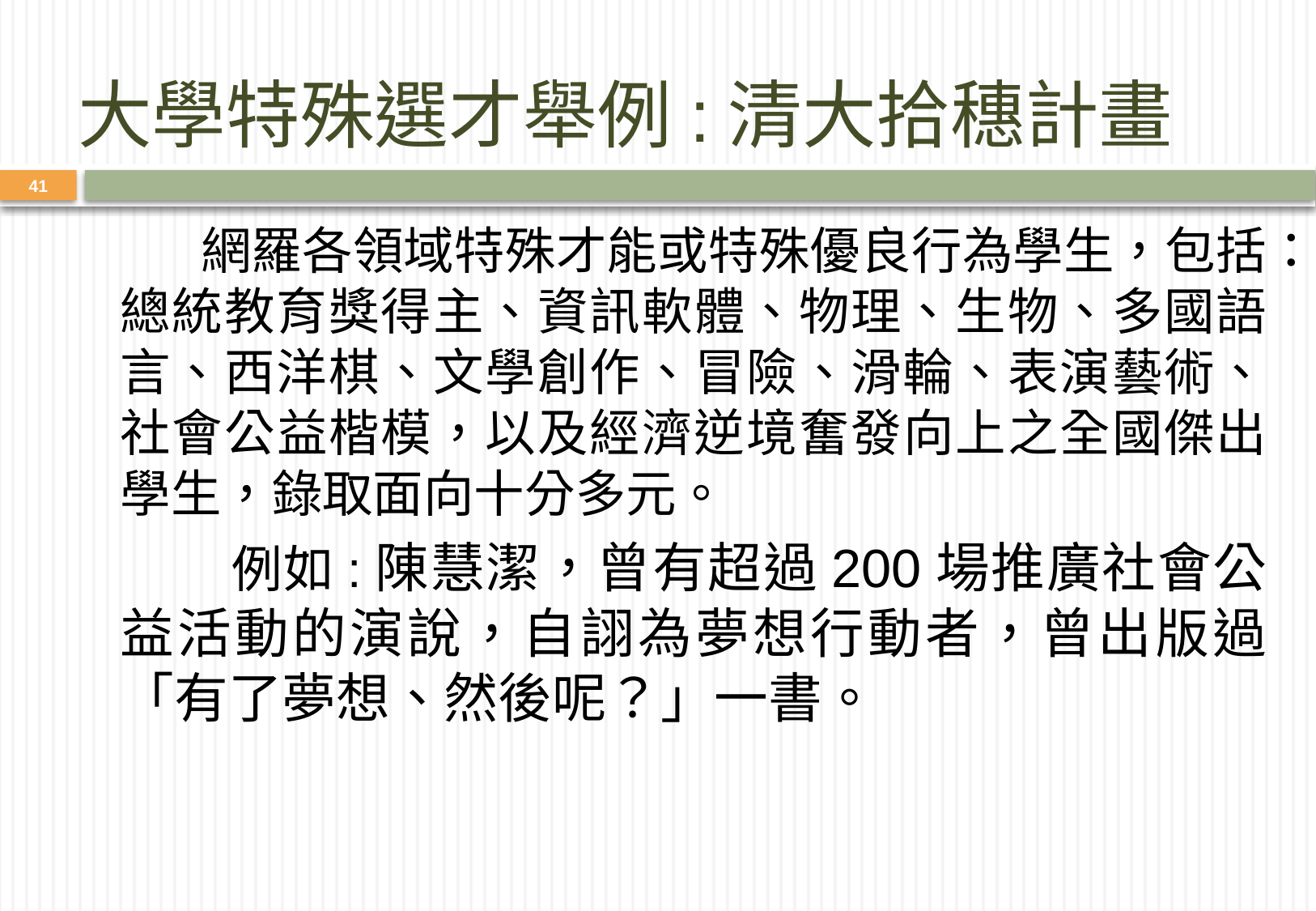

# 大學特殊選才舉例:清大拾穗計畫
41
          網羅各領域特殊才能或特殊優良行為學生，包括：總統教育獎得主、資訊軟體、物理、生物、多國語言、西洋棋、文學創作、冒險、滑輪、表演藝術、社會公益楷模，以及經濟逆境奮發向上之全國傑出學生，錄取面向十分多元。
           例如:陳慧潔，曾有超過200場推廣社會公益活動的演說，自詡為夢想行動者，曾出版過「有了夢想、然後呢？」一書。